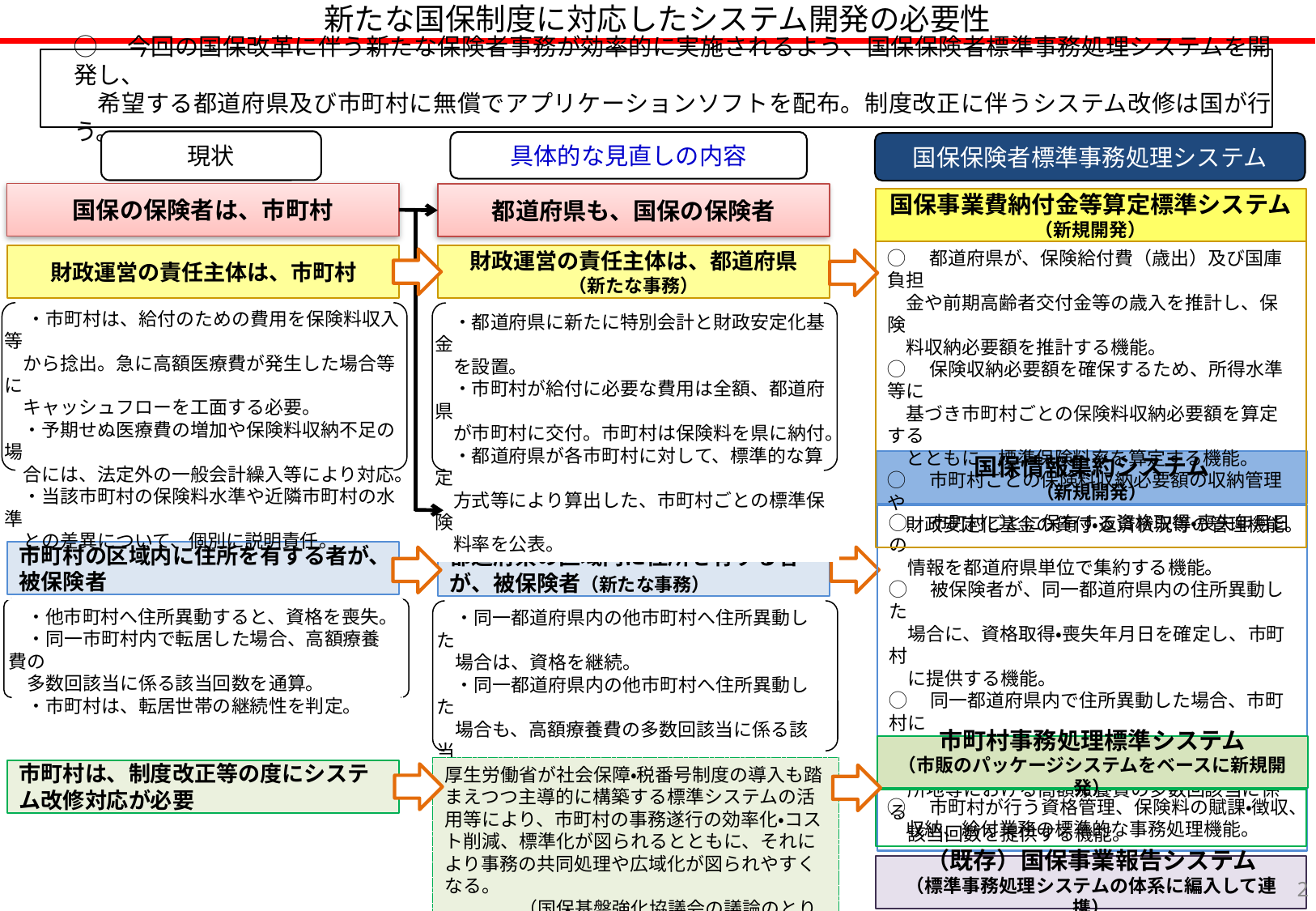

新たな国保制度に対応したシステム開発の必要性
◯　今回の国保改革に伴う新たな保険者事務が効率的に実施されるよう、国保保険者標準事務処理システムを開発し、
　希望する都道府県及び市町村に無償でアプリケーションソフトを配布。制度改正に伴うシステム改修は国が行う。
現状
具体的な見直しの内容
国保保険者標準事務処理システム
国保事業費納付金等算定標準システム
（新規開発）
◯　都道府県が、保険給付費（歳出）及び国庫負担
　金や前期高齢者交付金等の歳入を推計し、保険
　料収納必要額を推計する機能。
◯　保険収納必要額を確保するため、所得水準等に
　基づき市町村ごとの保険料収納必要額を算定する
　とともに、標準保険料率を算定する機能。
◯　市町村ごとの保険料収納必要額の収納管理や
　財政安定化基金の貸付・返済状況等の管理機能。
　・都道府県に新たに特別会計と財政安定化基金
　を設置。
　・市町村が給付に必要な費用は全額、都道府県
　が市町村に交付。市町村は保険料を県に納付。
　・都道府県が各市町村に対して、標準的な算定
　方式等により算出した、市町村ごとの標準保険
　料率を公表。
国保情報集約システム
（新規開発）
◯　市町村ごとに保有する資格取得・喪失年月日の
　情報を都道府県単位で集約する機能。
◯　被保険者が、同一都道府県内の住所異動した
　場合に、資格取得・喪失年月日を確定し、市町村
　に提供する機能。
◯　同一都道府県内で住所異動した場合、市町村に
　対し、世帯の継続性の判定に必要な情報や、前住
　所地等における高額療養費の多数回該当に係る
　該当回数を提供する機能。
市町村事務処理標準システム
（市販のパッケージシステムをベースに新規開発）
◯　市町村が行う資格管理、保険料の賦課・徴収、
　収納、給付業務の標準的な事務処理機能。
国保の保険者は、市町村
　・他市町村へ住所異動すると、資格を喪失。
　・同一市町村内で転居した場合、高額療養費の
　多数回該当に係る該当回数を通算。
　・市町村は、転居世帯の継続性を判定。
都道府県も、国保の保険者
財政運営の責任主体は、市町村
財政運営の責任主体は、都道府県
（新たな事務）

　 ・市町村は、給付のための費用を保険料収入等
　から捻出。急に高額医療費が発生した場合等に
　キャッシュフローを工面する必要。
　・予期せぬ医療費の増加や保険料収納不足の場
　合には、法定外の一般会計繰入等により対応。
　・当該市町村の保険料水準や近隣市町村の水準
　との差異について、個別に説明責任。

市町村も、国保の保険者
市町村の区域内に住所を有する者が、被保険者
都道府県の区域内に住所を有する者が、被保険者（新たな事務）

　・同一都道府県内の他市町村へ住所異動した
　場合は、資格を継続。
　・同一都道府県内の他市町村へ住所異動した
　場合も、高額療養費の多数回該当に係る該当
　回数を通算。
　・市町村は、転入世帯の継続性を判定。

厚生労働省が社会保障・税番号制度の導入も踏まえつつ主導的に構築する標準システムの活用等により、市町村の事務遂行の効率化・コスト削減、標準化が図られるとともに、それにより事務の共同処理や広域化が図られやすくなる。
　　　　（国保基盤強化協議会の議論のとりまとめ）
市町村は、制度改正等の度にシステム改修対応が必要

（既存）国保事業報告システム
（標準事務処理システムの体系に編入して連携）
2
2